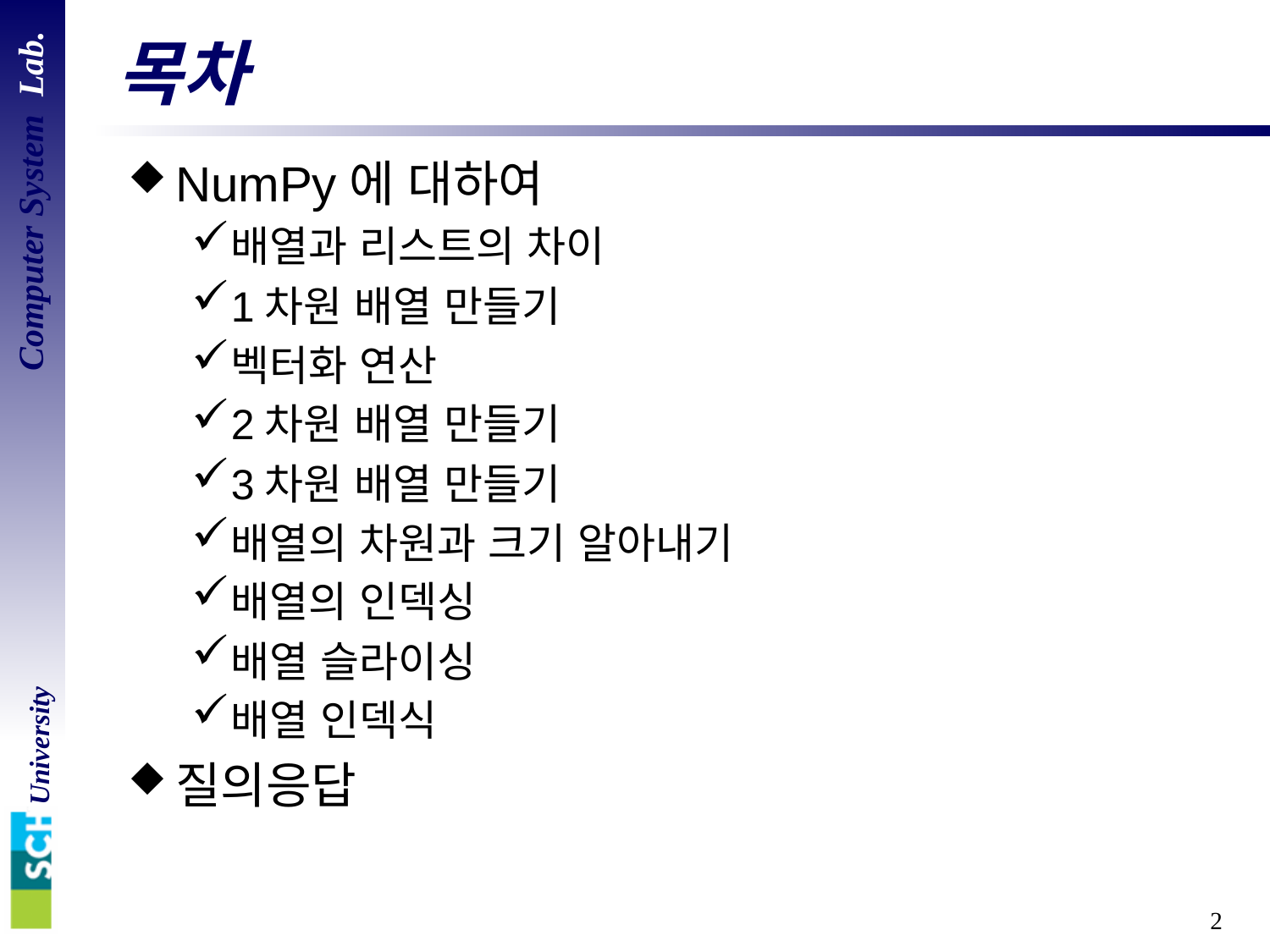

# 목차

NumPy에 대하여
배열과 리스트의 차이
1차원 배열 만들기
벡터화 연산
2차원 배열 만들기
3차원 배열 만들기
배열의 차원과 크기 알아내기
배열의 인덱싱
배열 슬라이싱
배열 인덱식
질의응답